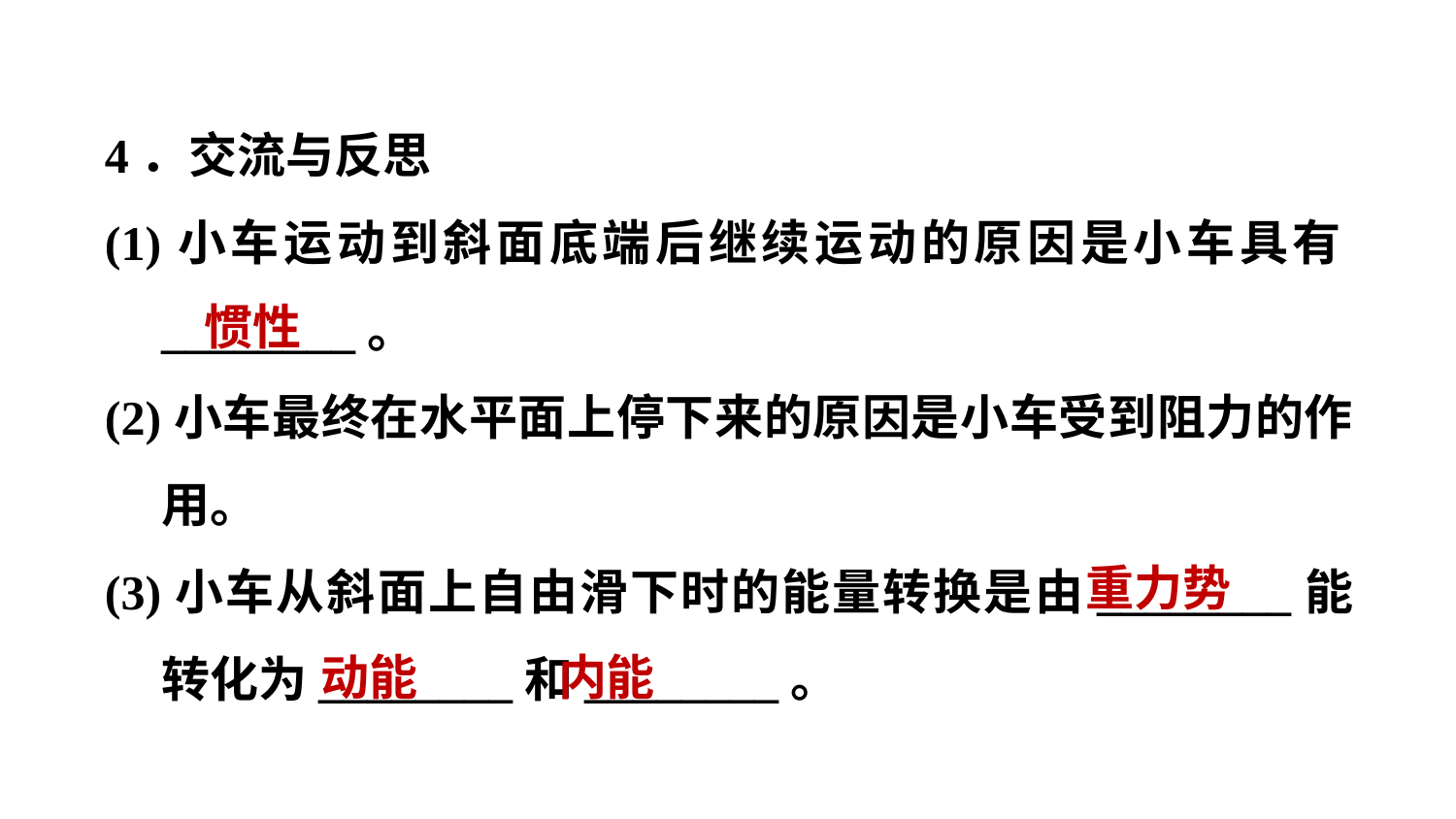

4．交流与反思
(1)小车运动到斜面底端后继续运动的原因是小车具有________。
(2)小车最终在水平面上停下来的原因是小车受到阻力的作用。
(3)小车从斜面上自由滑下时的能量转换是由________能转化为________和________。
惯性
重力势
动能
内能